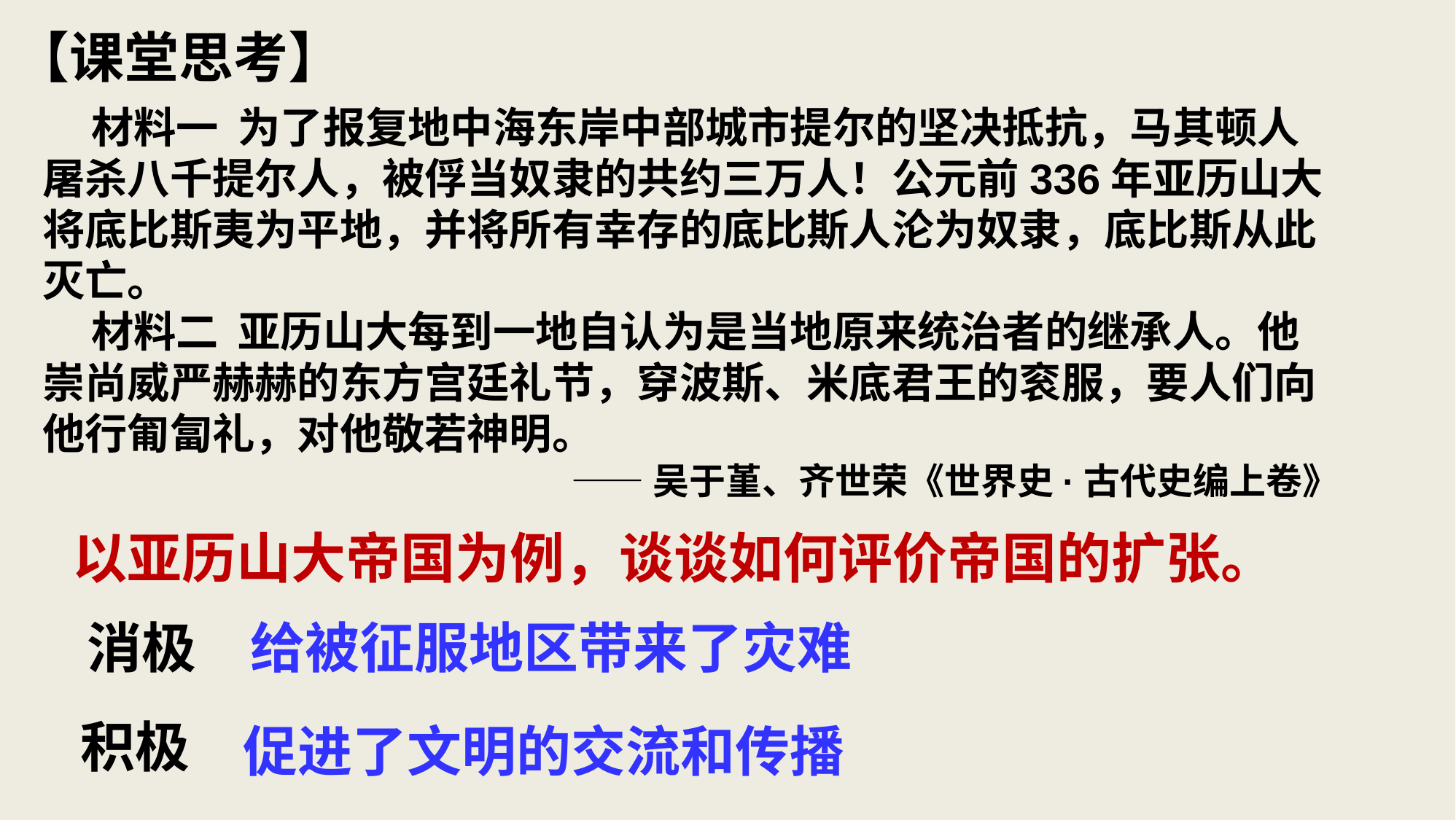

【课堂思考】
    材料一  为了报复地中海东岸中部城市提尔的坚决抵抗，马其顿人屠杀八千提尔人，被俘当奴隶的共约三万人！公元前336年亚历山大将底比斯夷为平地，并将所有幸存的底比斯人沦为奴隶，底比斯从此灭亡。
    材料二  亚历山大每到一地自认为是当地原来统治者的继承人。他崇尚威严赫赫的东方宫廷礼节，穿波斯、米底君王的衮服，要人们向他行匍匐礼，对他敬若神明。
——吴于堇、齐世荣《世界史·古代史编上卷》
以亚历山大帝国为例，谈谈如何评价帝国的扩张。
消极
给被征服地区带来了灾难
积极
促进了文明的交流和传播